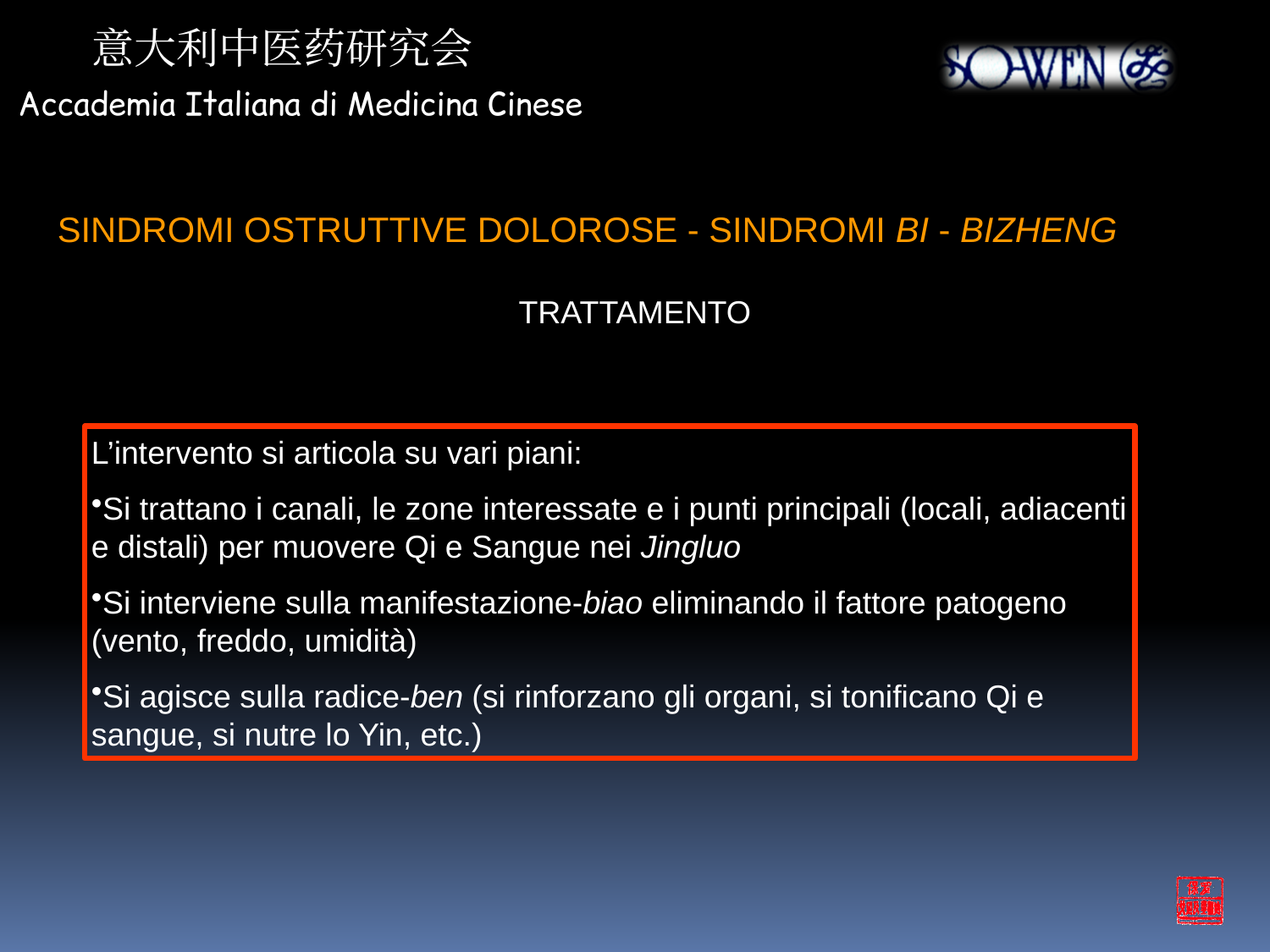

意大利中医药研究会
Accademia Italiana di Medicina Cinese
SINDROMI OSTRUTTIVE DOLOROSE - SINDROMI BI - BIZHENG
TRATTAMENTO
L’intervento si articola su vari piani:
Si trattano i canali, le zone interessate e i punti principali (locali, adiacenti e distali) per muovere Qi e Sangue nei Jingluo
Si interviene sulla manifestazione-biao eliminando il fattore patogeno (vento, freddo, umidità)
Si agisce sulla radice-ben (si rinforzano gli organi, si tonificano Qi e sangue, si nutre lo Yin, etc.)